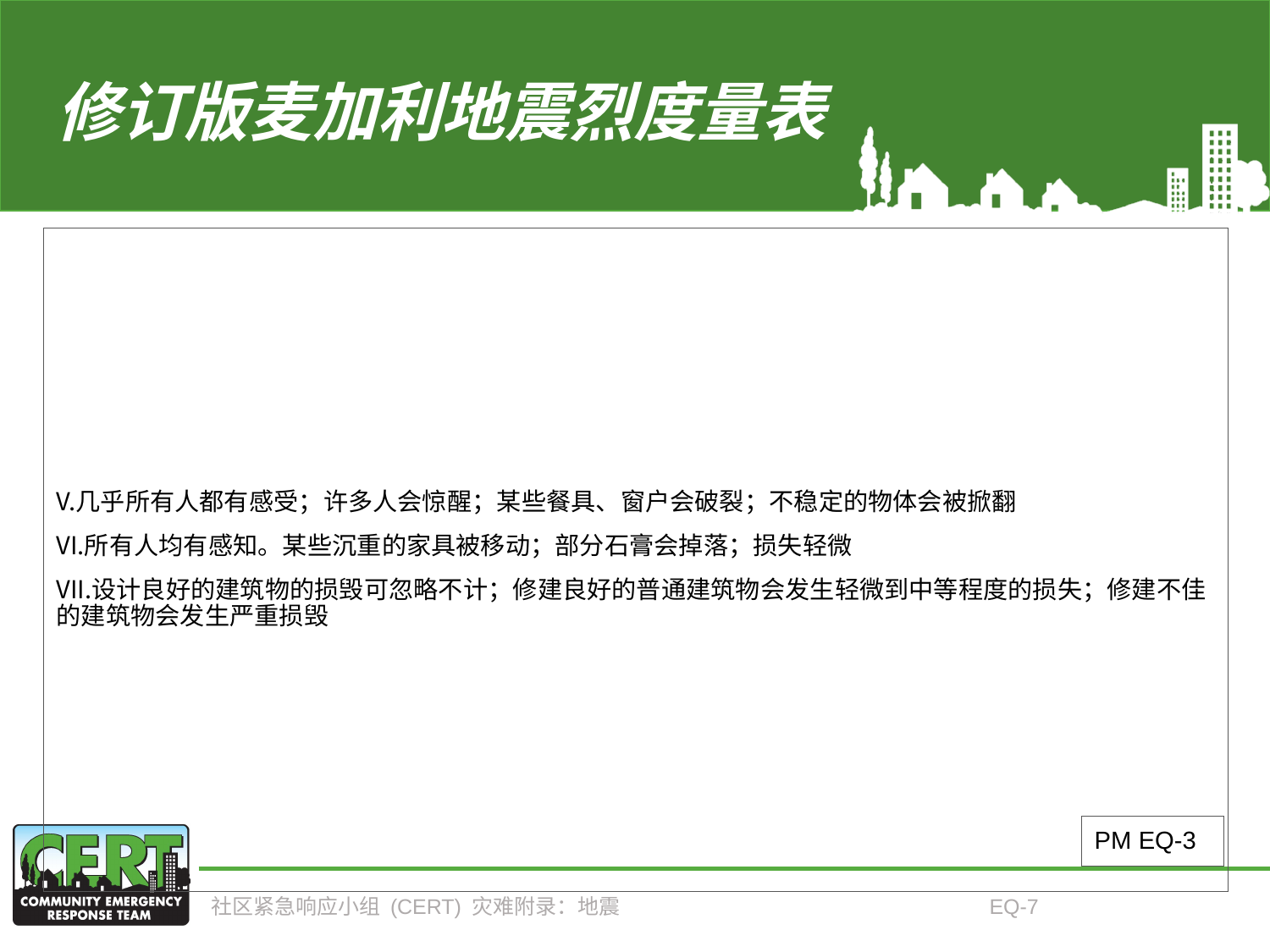

# 修订版麦加利地震烈度量表
几乎所有人都有感受；许多人会惊醒；某些餐具、窗户会破裂；不稳定的物体会被掀翻
所有人均有感知。某些沉重的家具被移动；部分石膏会掉落；损失轻微
设计良好的建筑物的损毁可忽略不计；修建良好的普通建筑物会发生轻微到中等程度的损失；修建不佳的建筑物会发生严重损毁
PM EQ-3
社区紧急响应小组 (CERT) 灾难附录：地震
EQ-7